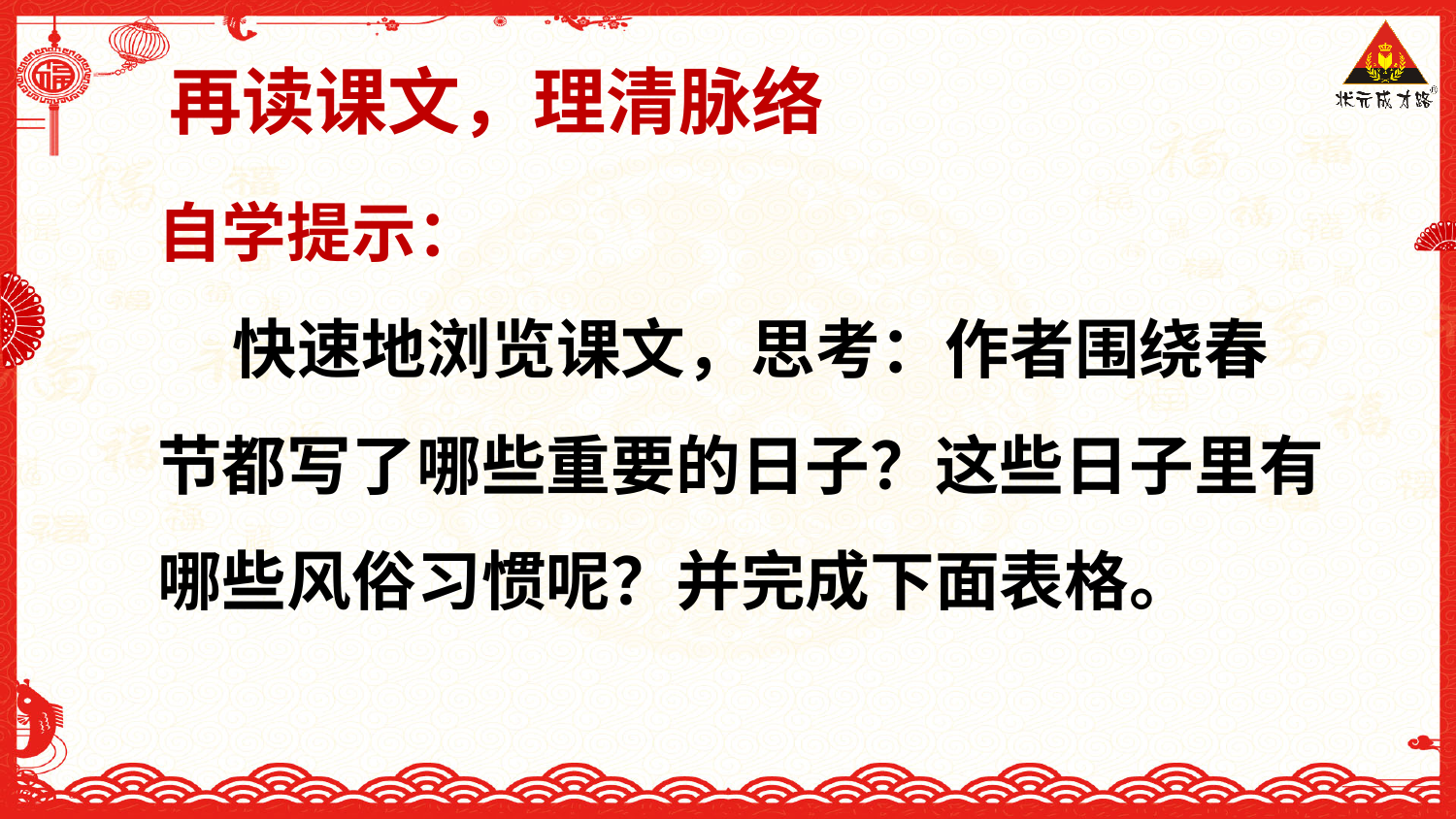

再读课文，理清脉络
自学提示：
    快速地浏览课文，思考：作者围绕春节都写了哪些重要的日子？这些日子里有哪些风俗习惯呢？并完成下面表格。